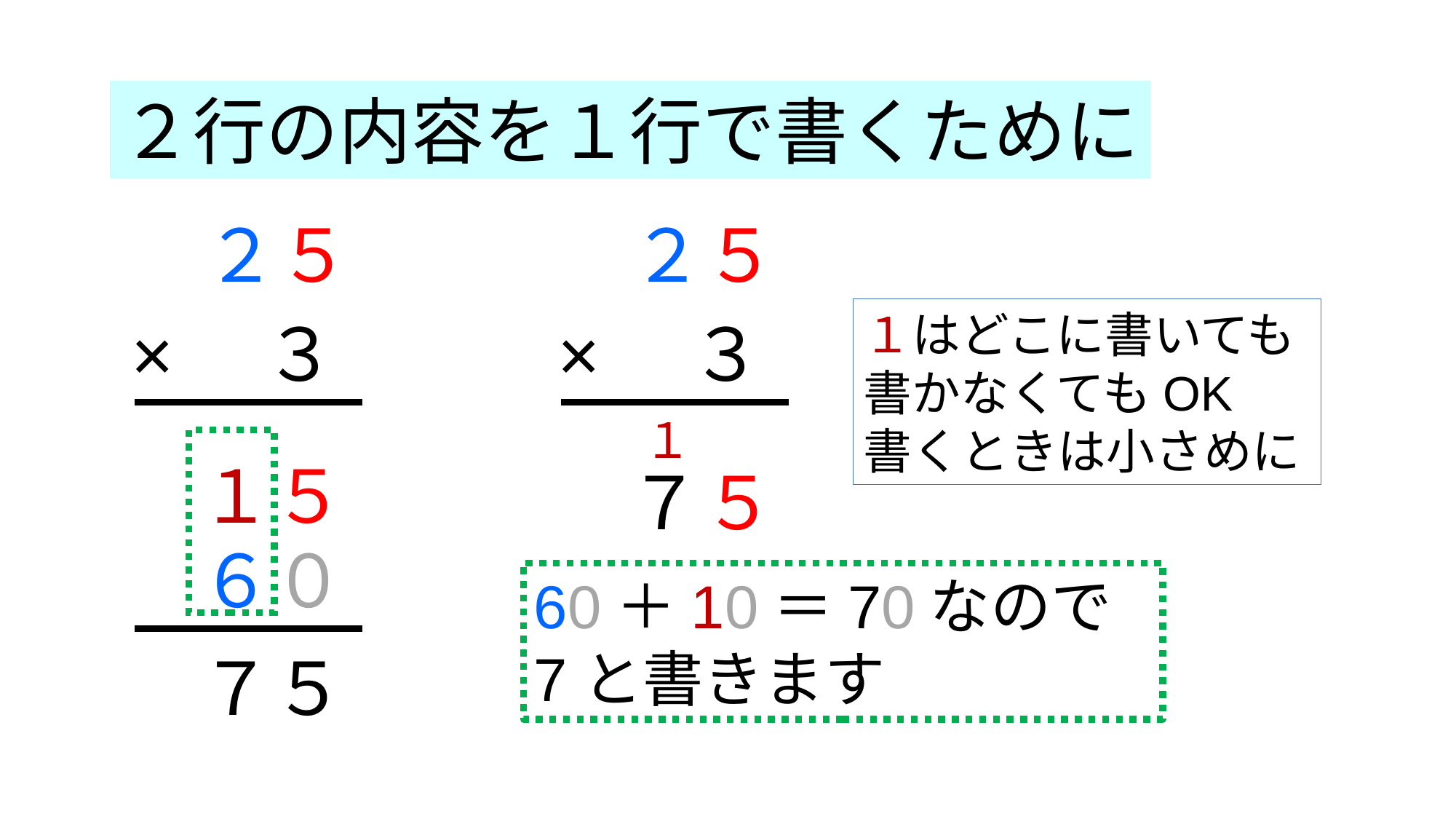

２行の内容を１行で書くために
２５
２５
１はどこに書いても書かなくてもOK
書くときは小さめに
×　３
×　３
１

１５
７
５
６０
60＋10＝70なので
7と書きます
７５